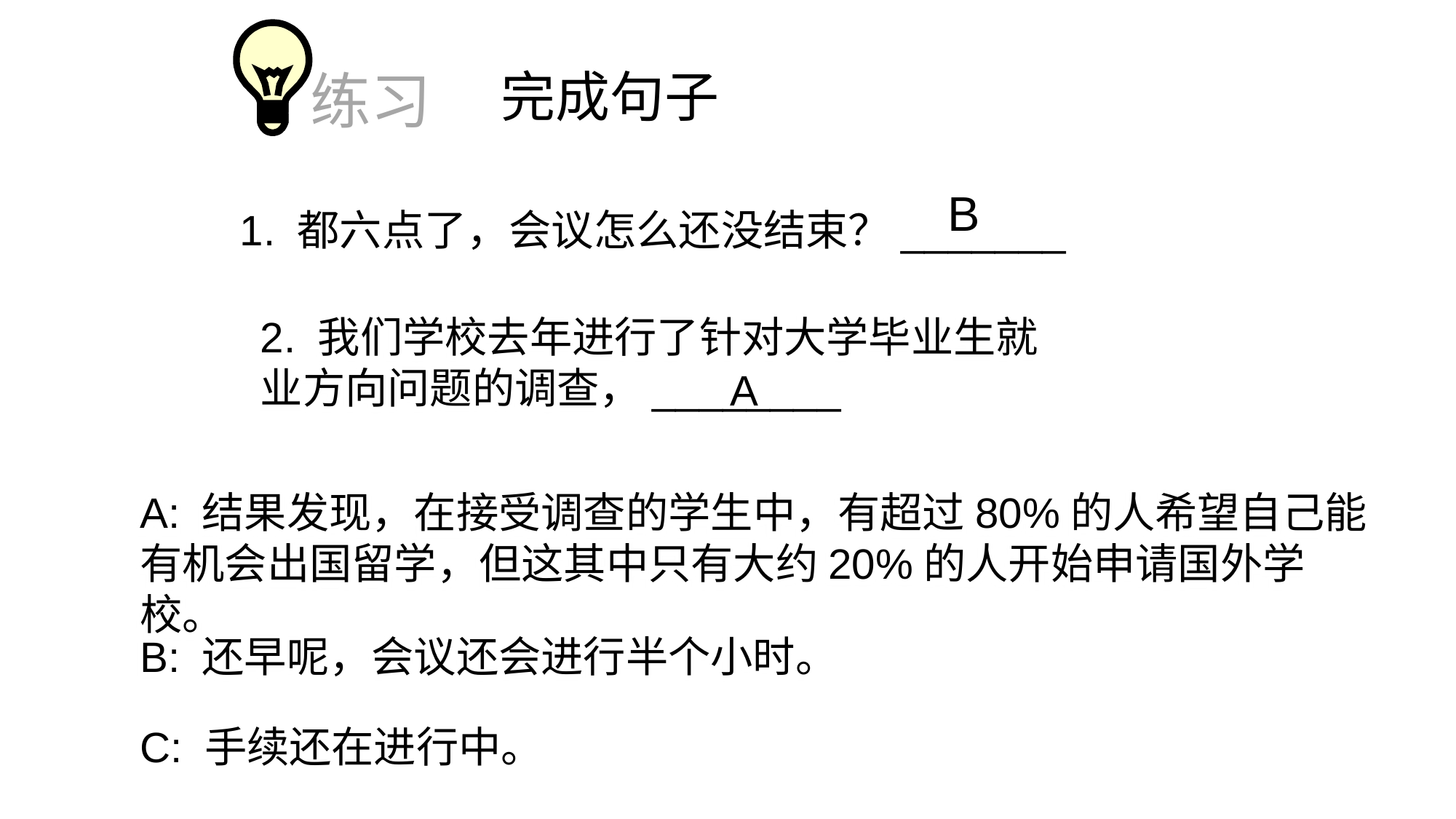

练习
完成句子
B
1. 都六点了，会议怎么还没结束？_______
2. 我们学校去年进行了针对大学毕业生就业方向问题的调查，________
A
A: 结果发现，在接受调查的学生中，有超过80%的人希望自己能有机会出国留学，但这其中只有大约20%的人开始申请国外学校。
B: 还早呢，会议还会进行半个小时。
C: 手续还在进行中。